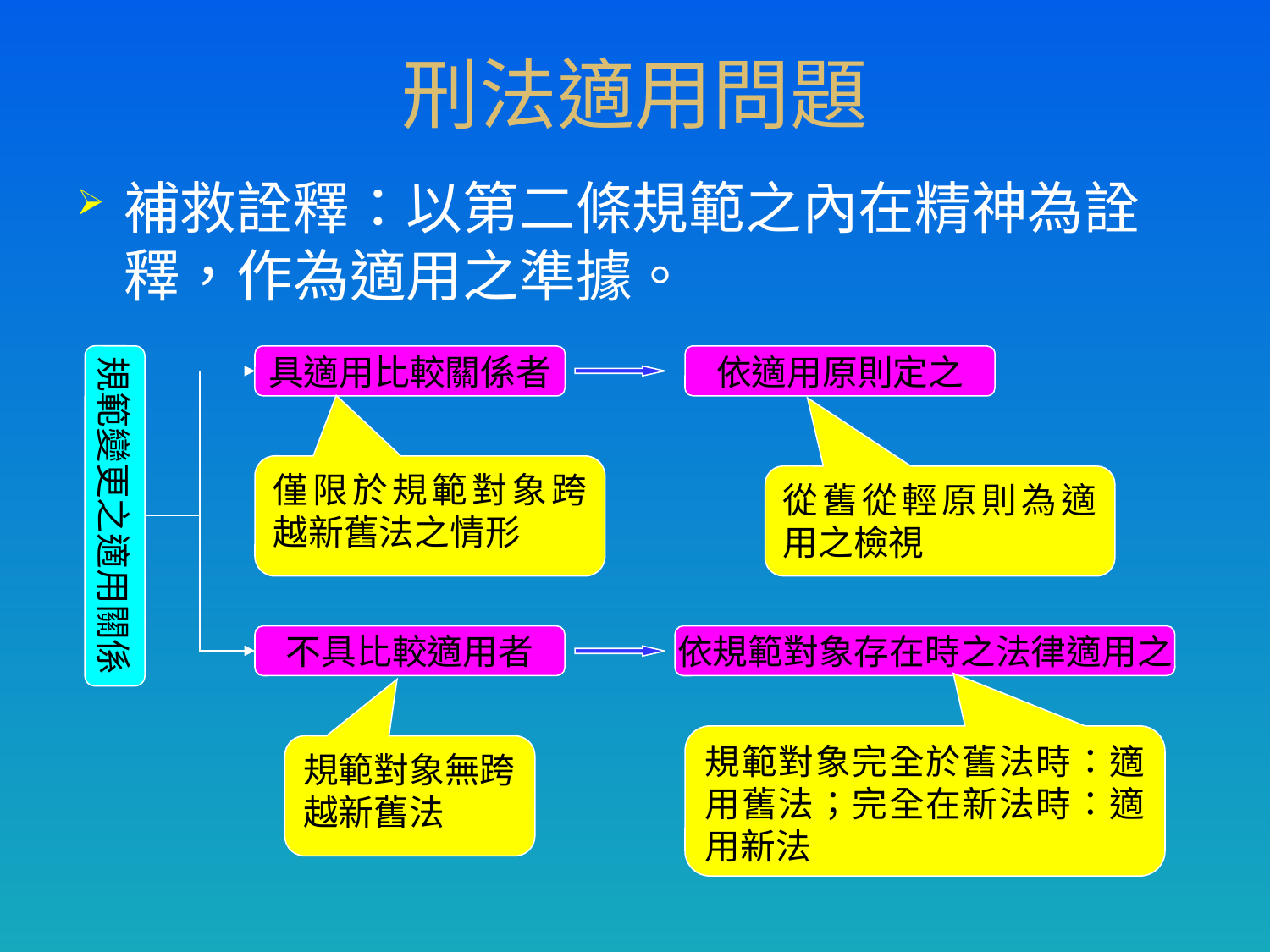

# 刑法適用問題
補救詮釋：以第二條規範之內在精神為詮釋，作為適用之準據。
規範變更之適用關係
具適用比較關係者
依適用原則定之

僅限於規範對象跨越新舊法之情形
從舊從輕原則為適用之檢視
不具比較適用者
依規範對象存在時之法律適用之

規範對象完全於舊法時：適用舊法；完全在新法時：適用新法
規範對象無跨越新舊法